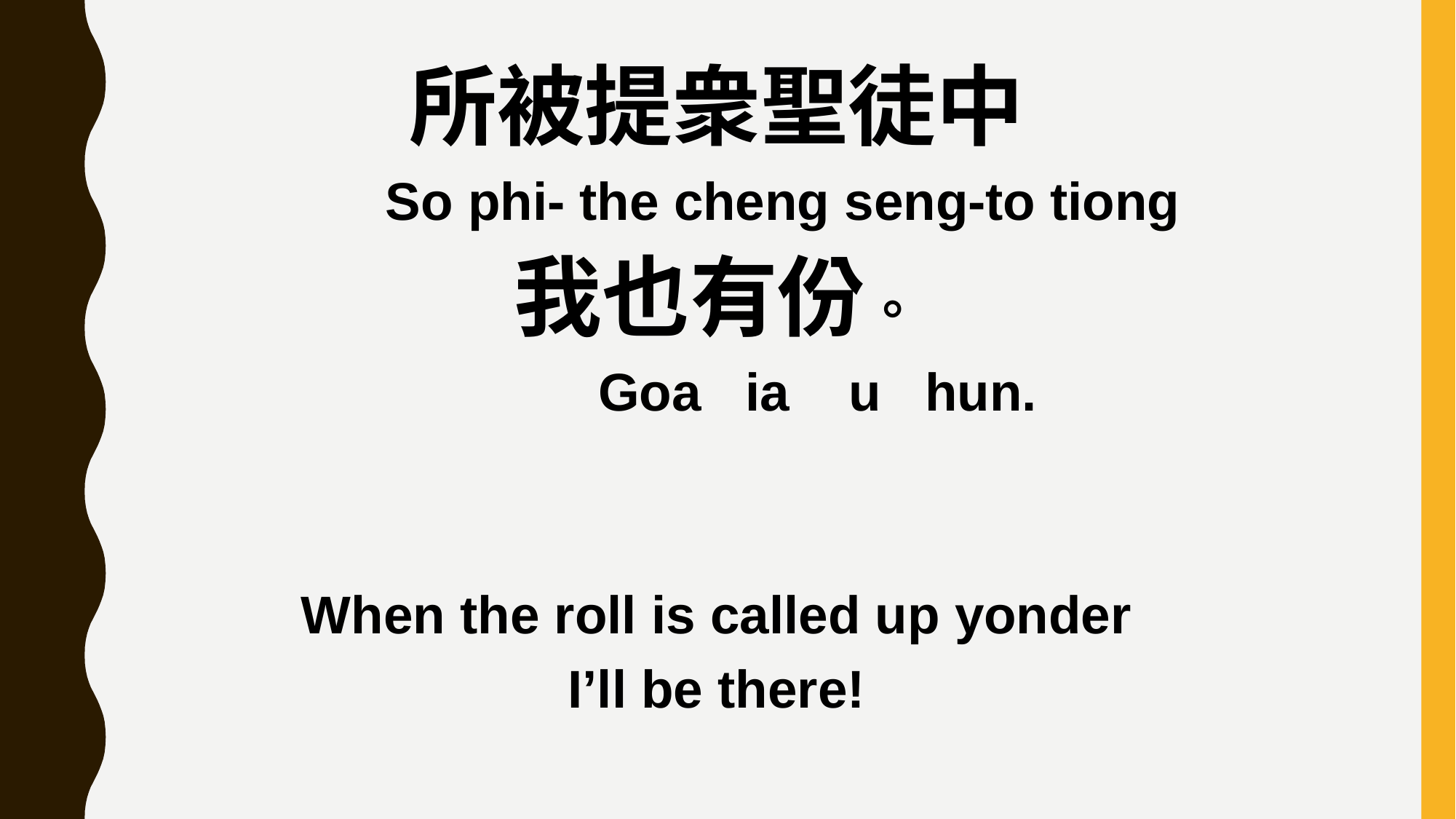

所被提衆聖徒中
         So phi- the cheng seng-to tiong
我也有份。
                             Goa   ia    u   hun.

When the roll is called up yonder
I’ll be there!